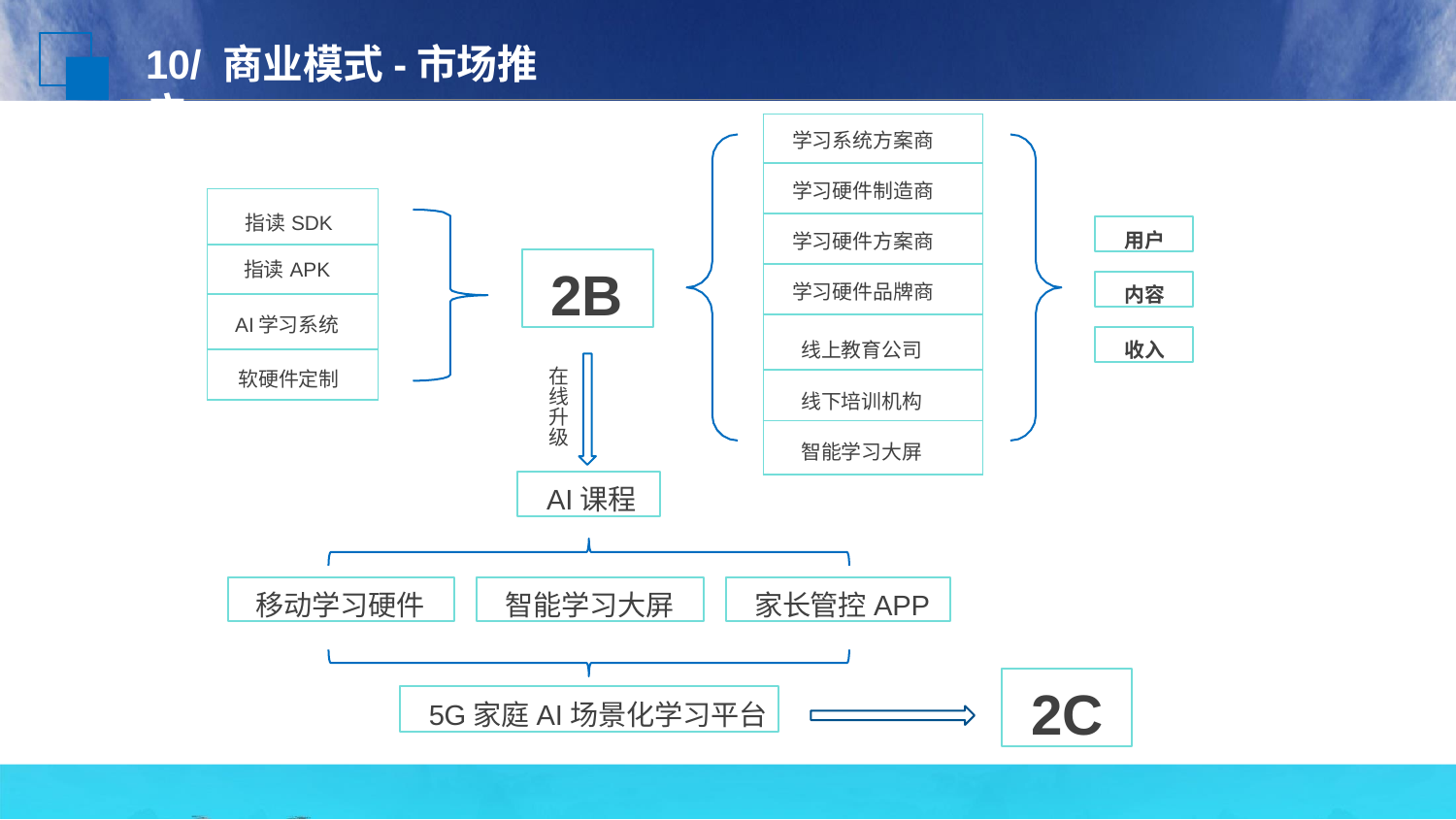

# 10/ 商业模式-市场推广

| 学习系统方案商 |
| --- |
| 学习硬件制造商 |
| 学习硬件方案商 |
| 学习硬件品牌商 |
| 线上教育公司 |
| 线下培训机构 |
| 智能学习大屏 |

| 指读SDK |
| --- |
| 指读APK |
| AI学习系统 |
| 软硬件定制 |

用户
2B
内容
收入

在 线 升 级
AI课程

移动学习硬件
智能学习大屏
家长管控APP

2C
5G家庭AI场景化学习平台